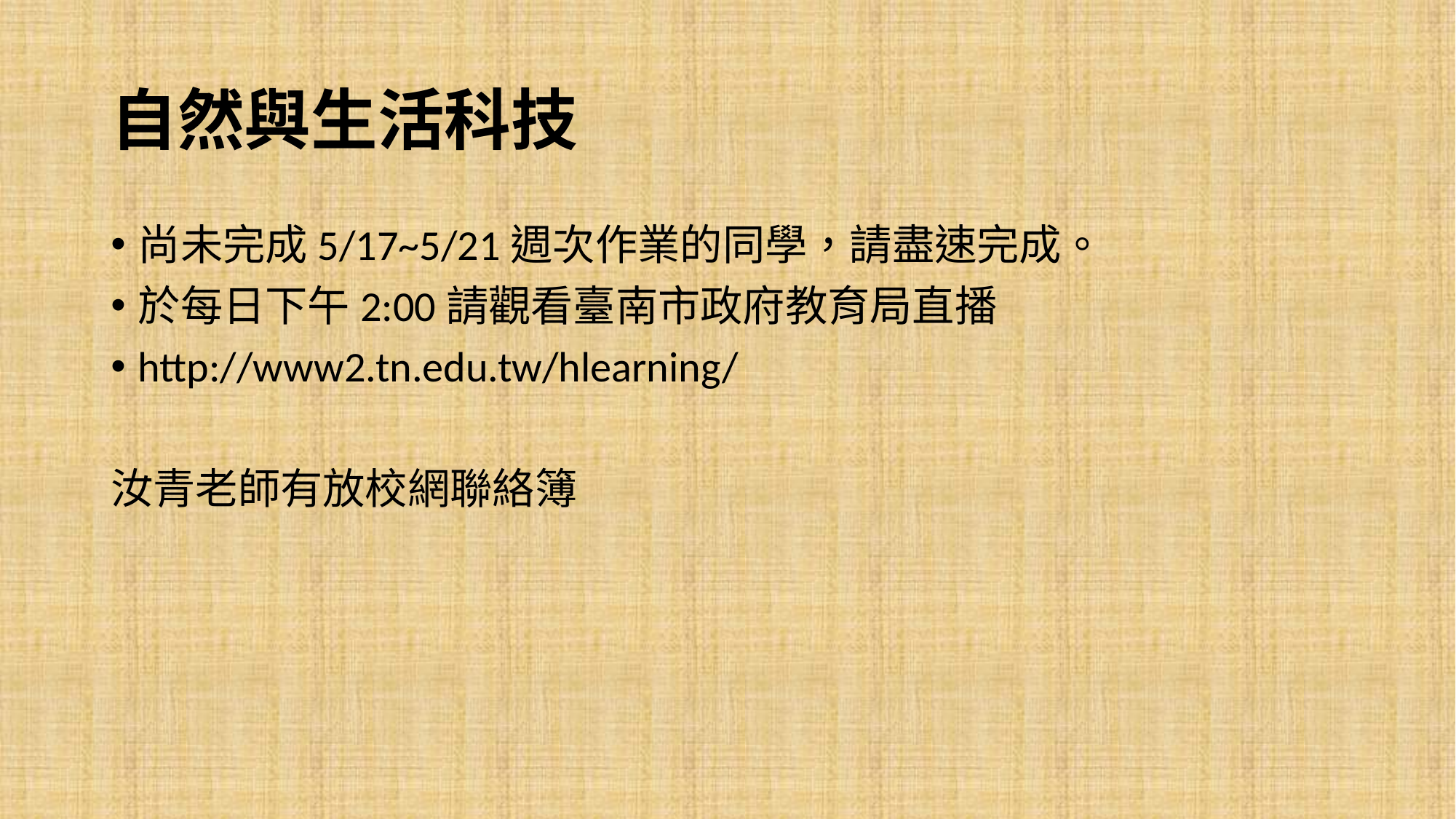

# 自然與生活科技
尚未完成5/17~5/21週次作業的同學，請盡速完成。
於每日下午2:00請觀看臺南市政府教育局直播
http://www2.tn.edu.tw/hlearning/

汝青老師有放校網聯絡簿